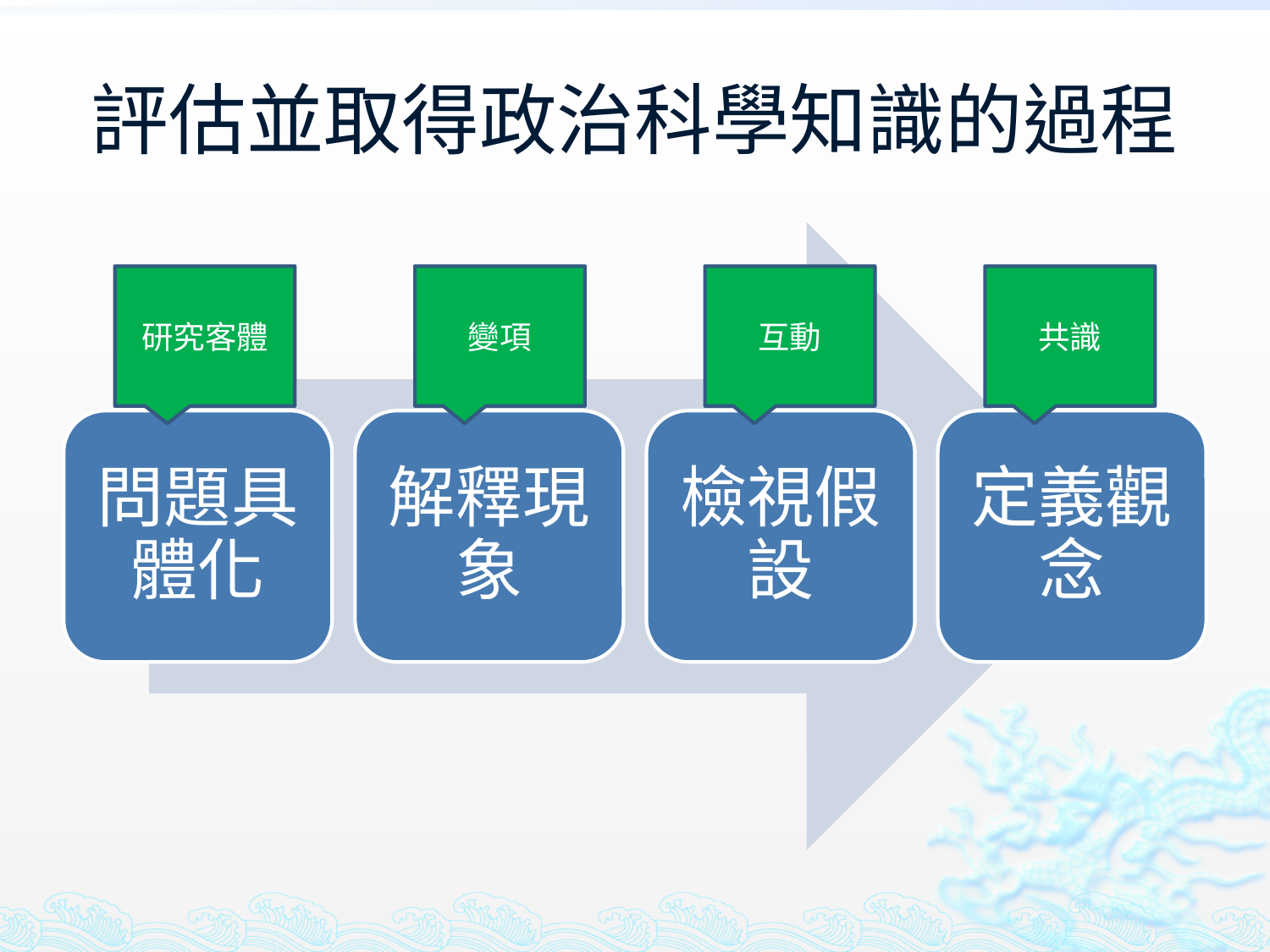

# 評估並取得政治科學知識的過程
問題具體化
解釋現象
檢視假設
定義觀念
研究客體
變項
互動
共識